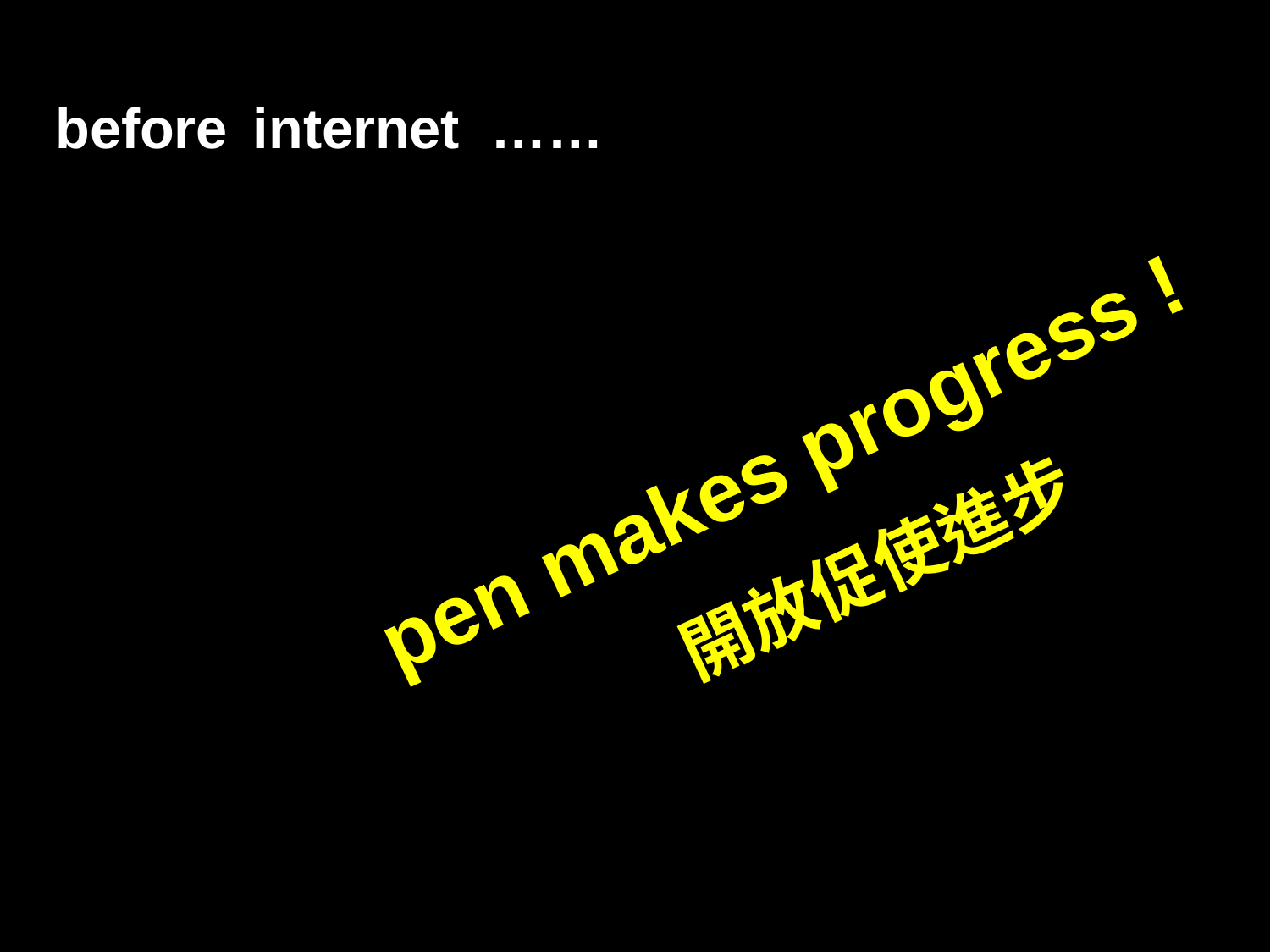

國外發展概況
MOOC的衝擊
before
before internet  ……

pen makes progress !
開放促使進步